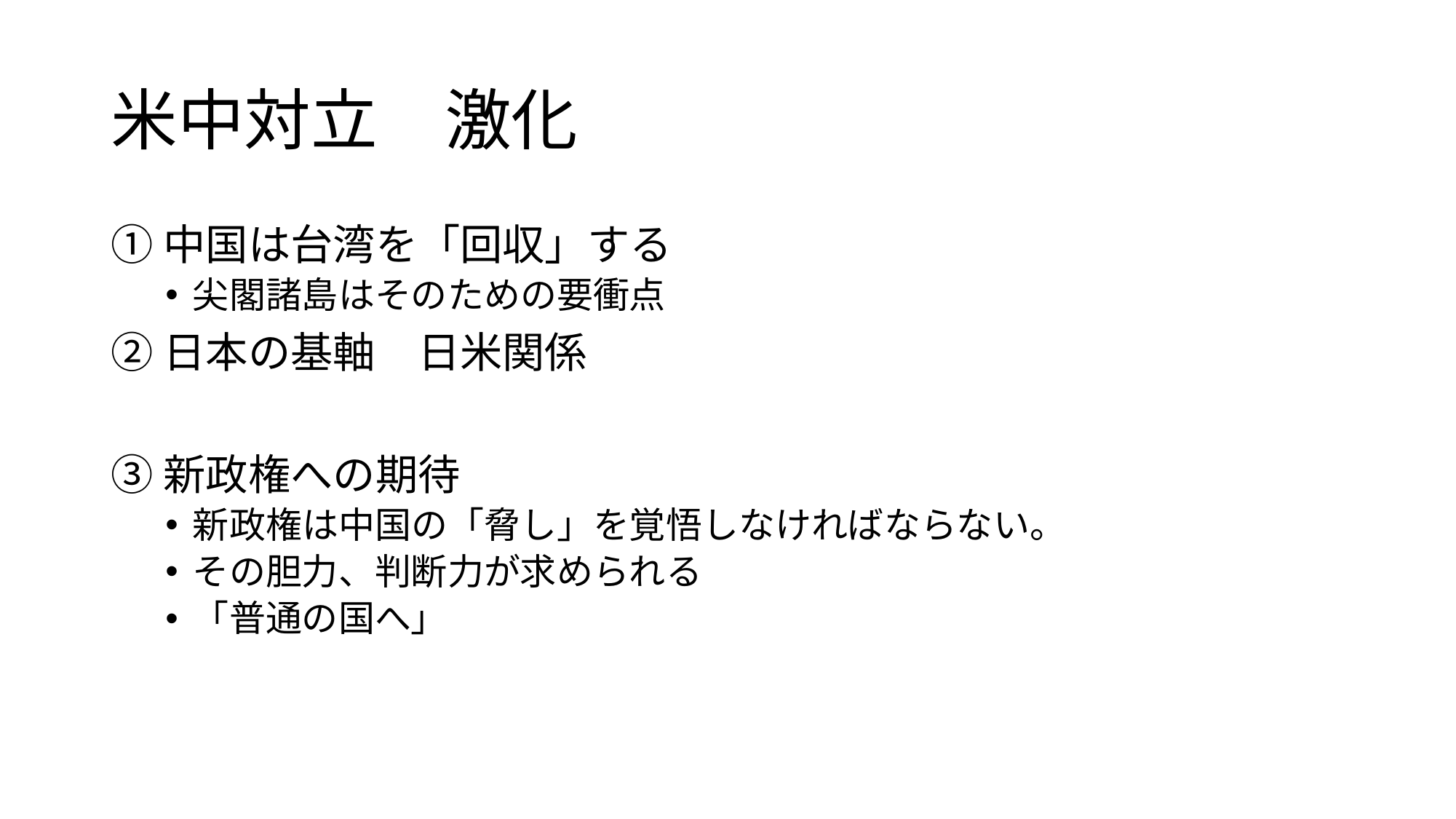

# 米中対立　激化
①中国は台湾を「回収」する
尖閣諸島はそのための要衝点
②日本の基軸　日米関係

③新政権への期待
新政権は中国の「脅し」を覚悟しなければならない。
その胆力、判断力が求められる
「普通の国へ」